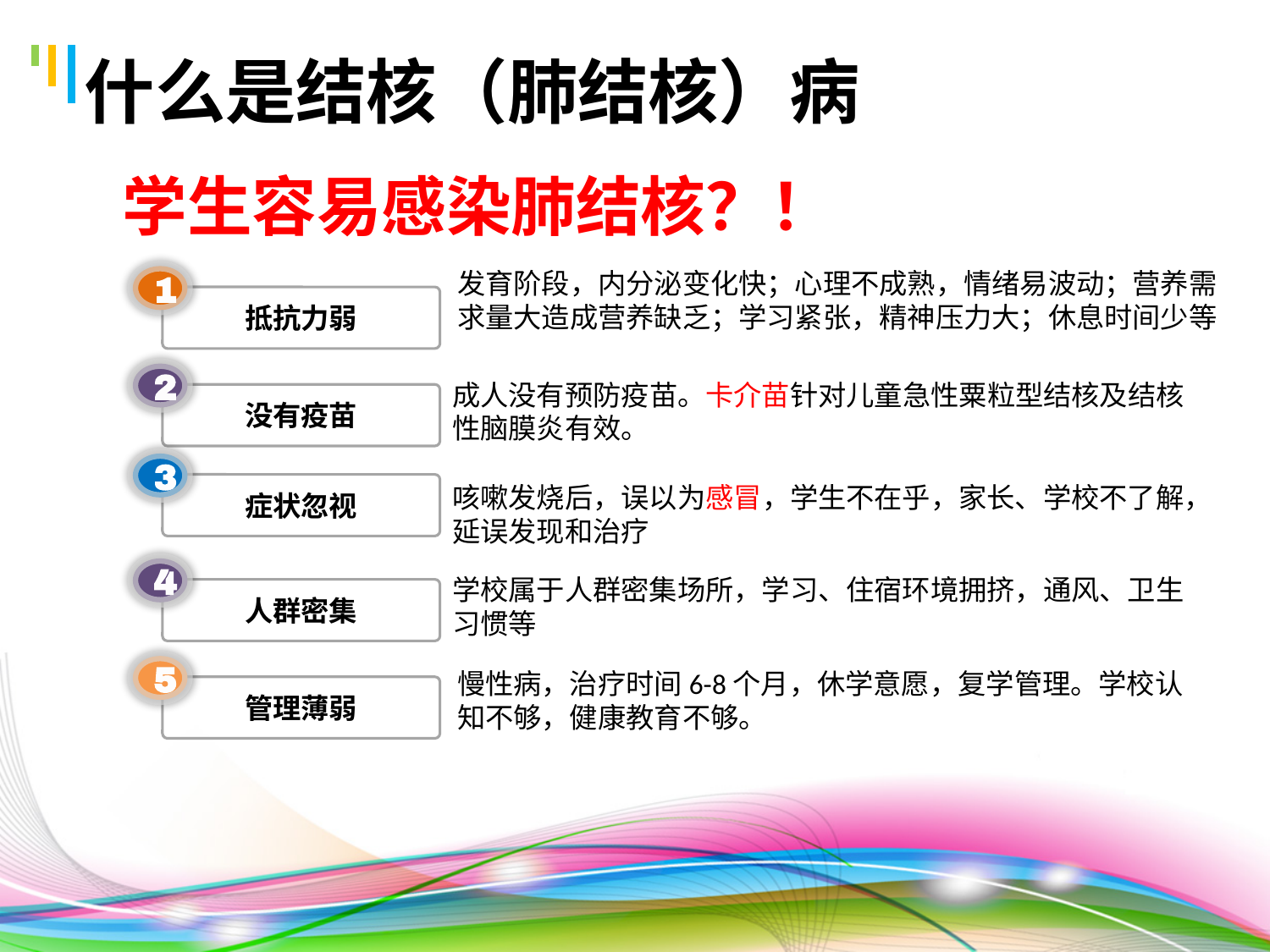

什么是结核（肺结核）病
# 学生容易感染肺结核？！
发育阶段，内分泌变化快；心理不成熟，情绪易波动；营养需求量大造成营养缺乏；学习紧张，精神压力大；休息时间少等
1
抵抗力弱
2
没有疫苗
成人没有预防疫苗。卡介苗针对儿童急性粟粒型结核及结核性脑膜炎有效。
3
症状忽视
咳嗽发烧后，误以为感冒，学生不在乎，家长、学校不了解，延误发现和治疗
4
人群密集
学校属于人群密集场所，学习、住宿环境拥挤，通风、卫生习惯等
5
管理薄弱
慢性病，治疗时间6-8个月，休学意愿，复学管理。学校认知不够，健康教育不够。